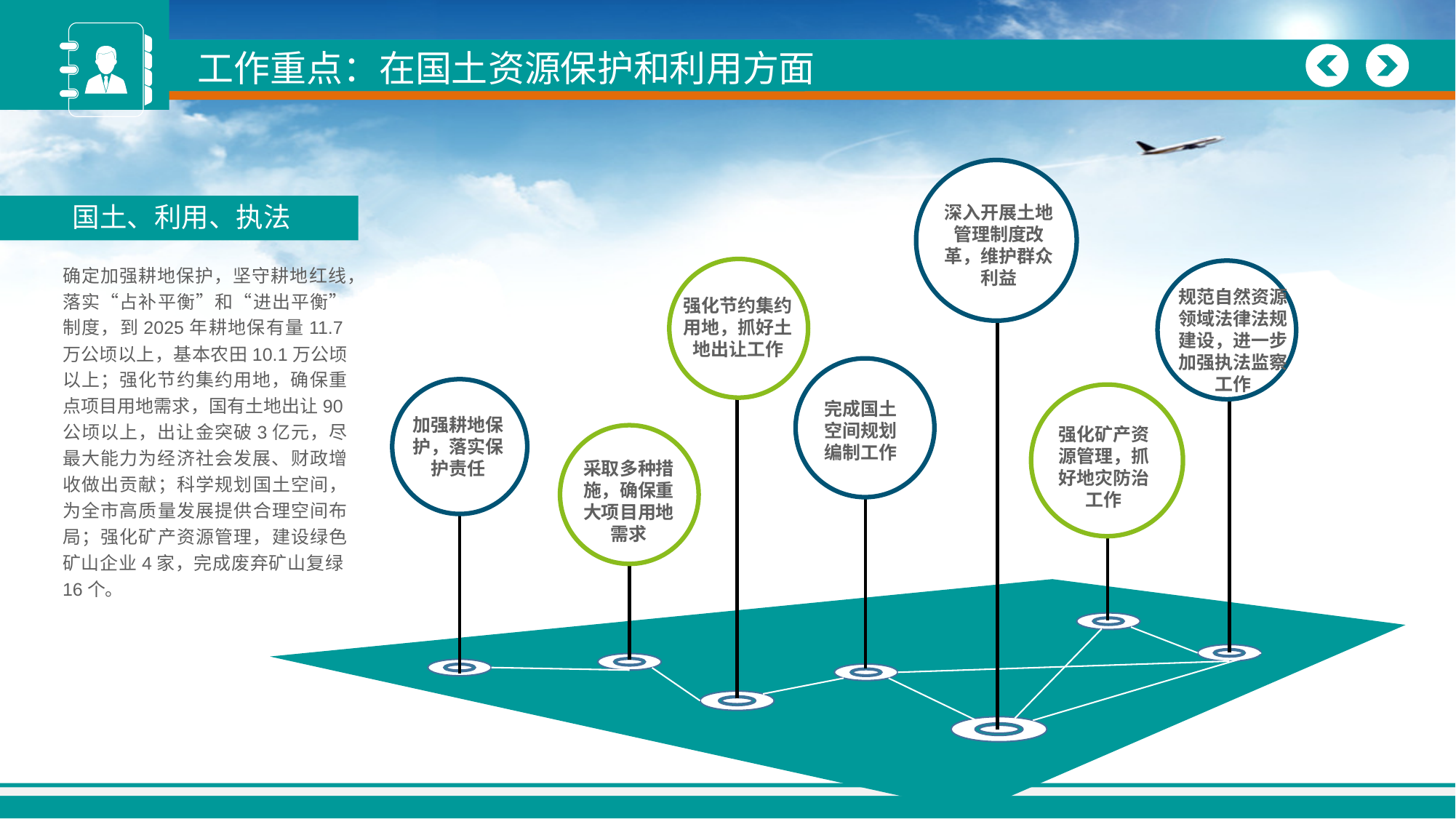

图

图
工作概述
完成情况

工作不足

明年计划
工作重点：在国土资源保护和利用方面

国土、利用、执法

深入开展土地管理制度改革，维护群众利益

确定加强耕地保护，坚守耕地红线，落实“占补平衡”和“进出平衡”制度，到2025年耕地保有量11.7万公顷以上，基本农田10.1万公顷以上；强化节约集约用地，确保重点项目用地需求，国有土地出让90公顷以上，出让金突破3亿元，尽最大能力为经济社会发展、财政增收做出贡献；科学规划国土空间，为全市高质量发展提供合理空间布局；强化矿产资源管理，建设绿色矿山企业4家，完成废弃矿山复绿16个。

规范自然资源领域法律法规建设，进一步加强执法监察工作
强化节约集约用地，抓好土地出让工作

完成国土空间规划编制工作
加强耕地保护，落实保护责任
强化矿产资源管理，抓好地灾防治工作

采取多种措施，确保重大项目用地需求

5